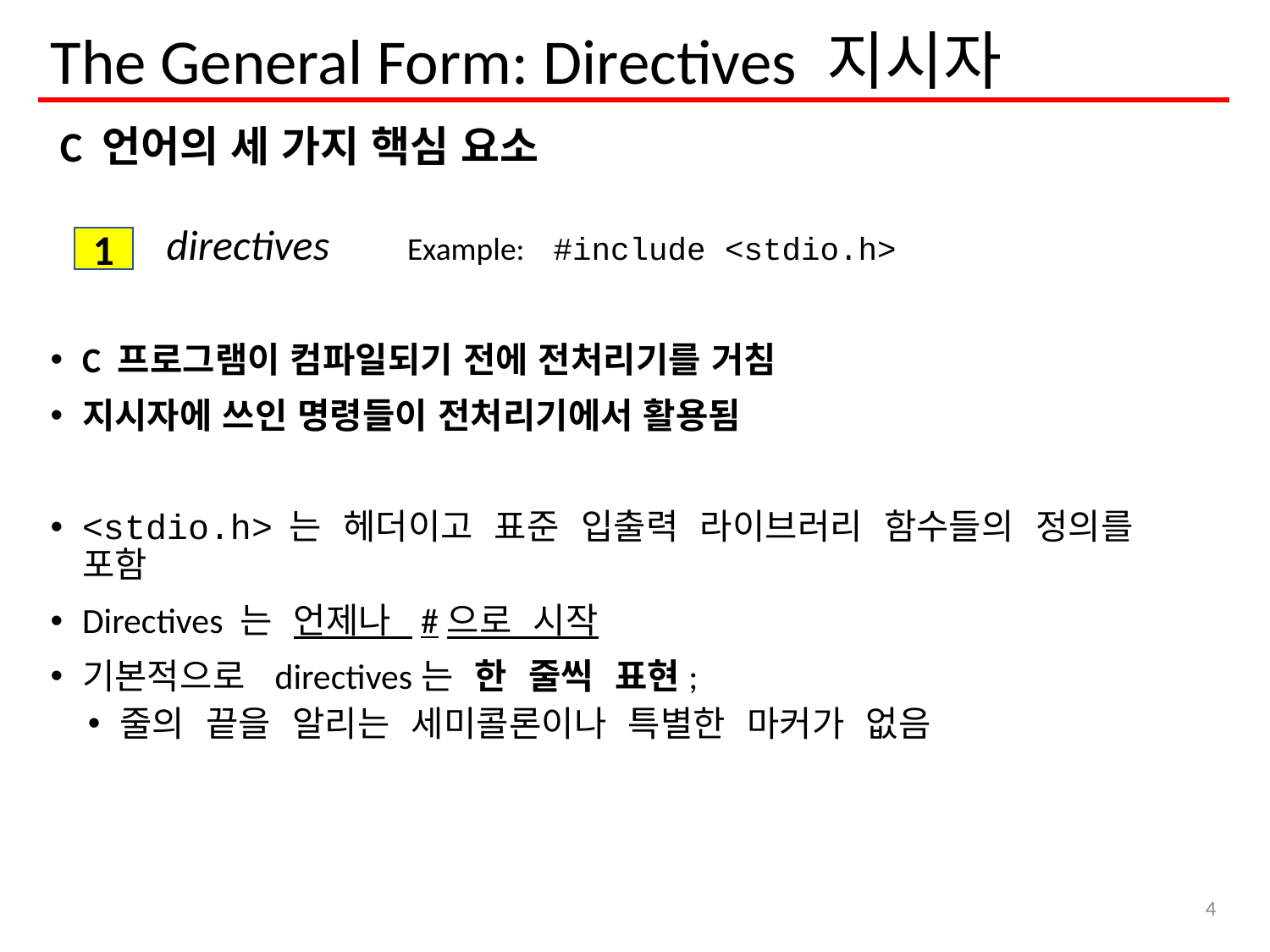

# The General Form: Directives 지시자

C 프로그램이 컴파일되기 전에 전처리기를 거침
지시자에 쓰인 명령들이 전처리기에서 활용됨

<stdio.h> 는 헤더이고 표준 입출력 라이브러리 함수들의 정의를 포함
Directives 는 언제나 #으로 시작
기본적으로 directives는 한 줄씩 표현;
줄의 끝을 알리는 세미콜론이나 특별한 마커가 없음

C 언어의 세 가지 핵심 요소
directives
Example:    #include <stdio.h>
1
4